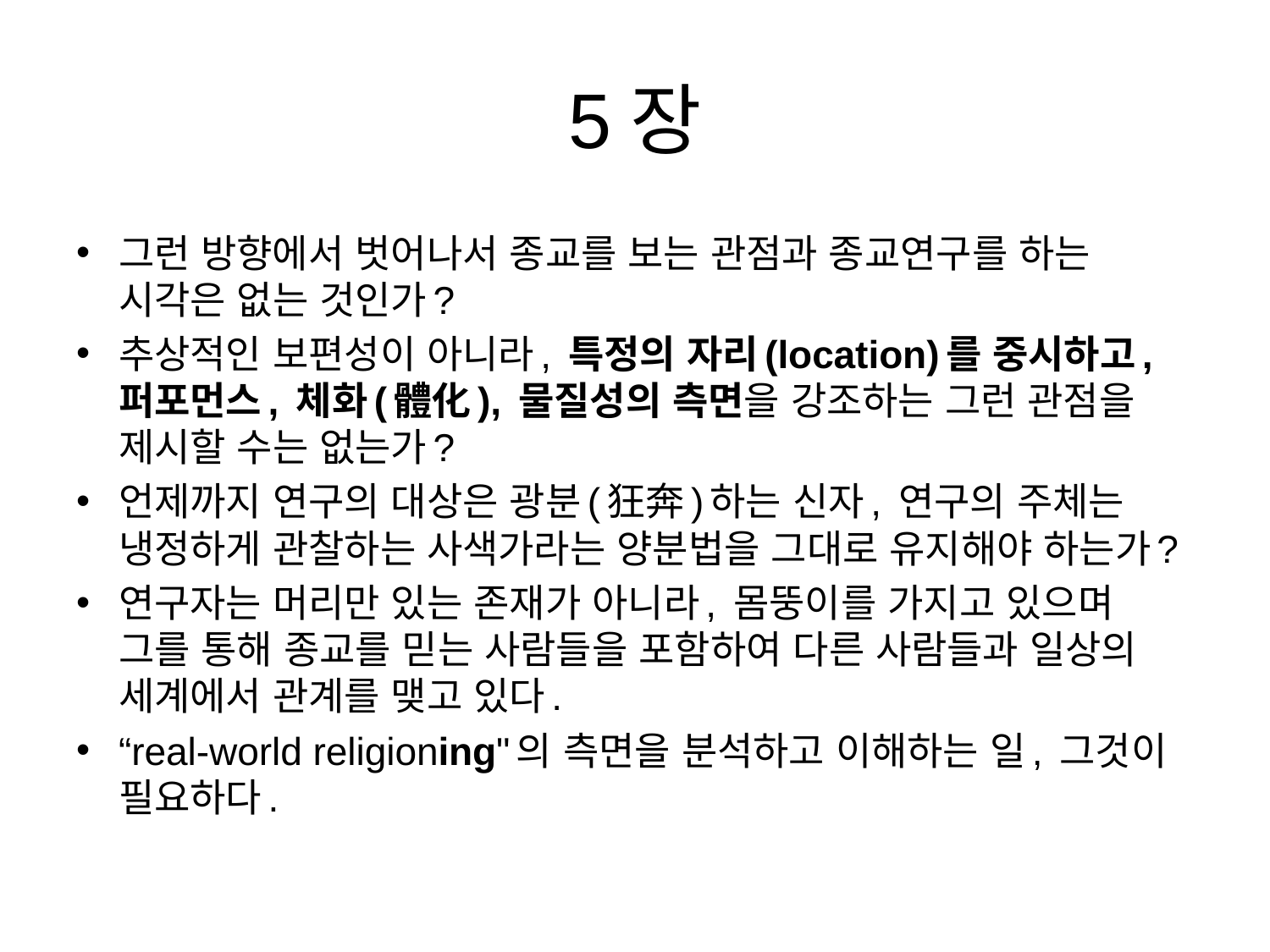

# 5장
그런 방향에서 벗어나서 종교를 보는 관점과 종교연구를 하는 시각은 없는 것인가?
추상적인 보편성이 아니라, 특정의 자리(location)를 중시하고, 퍼포먼스, 체화(體化), 물질성의 측면을 강조하는 그런 관점을 제시할 수는 없는가?
언제까지 연구의 대상은 광분(狂奔)하는 신자, 연구의 주체는 냉정하게 관찰하는 사색가라는 양분법을 그대로 유지해야 하는가?
연구자는 머리만 있는 존재가 아니라, 몸뚱이를 가지고 있으며 그를 통해 종교를 믿는 사람들을 포함하여 다른 사람들과 일상의 세계에서 관계를 맺고 있다.
“real-world religioning"의 측면을 분석하고 이해하는 일, 그것이 필요하다.